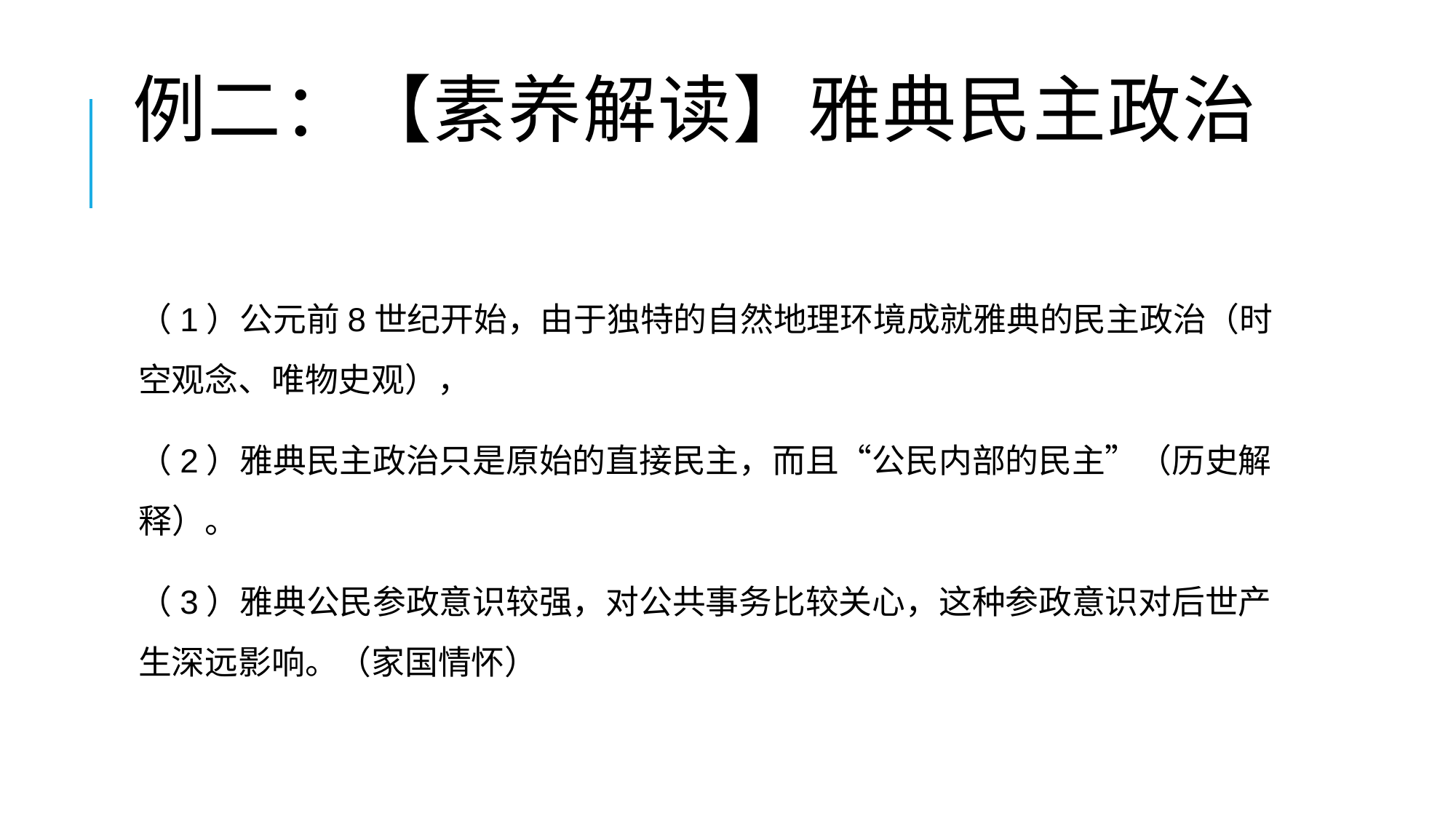

# 例二：【素养解读】雅典民主政治
（1）公元前8世纪开始，由于独特的自然地理环境成就雅典的民主政治（时空观念、唯物史观），
（2）雅典民主政治只是原始的直接民主，而且“公民内部的民主”（历史解释）。
（3）雅典公民参政意识较强，对公共事务比较关心，这种参政意识对后世产生深远影响。（家国情怀）